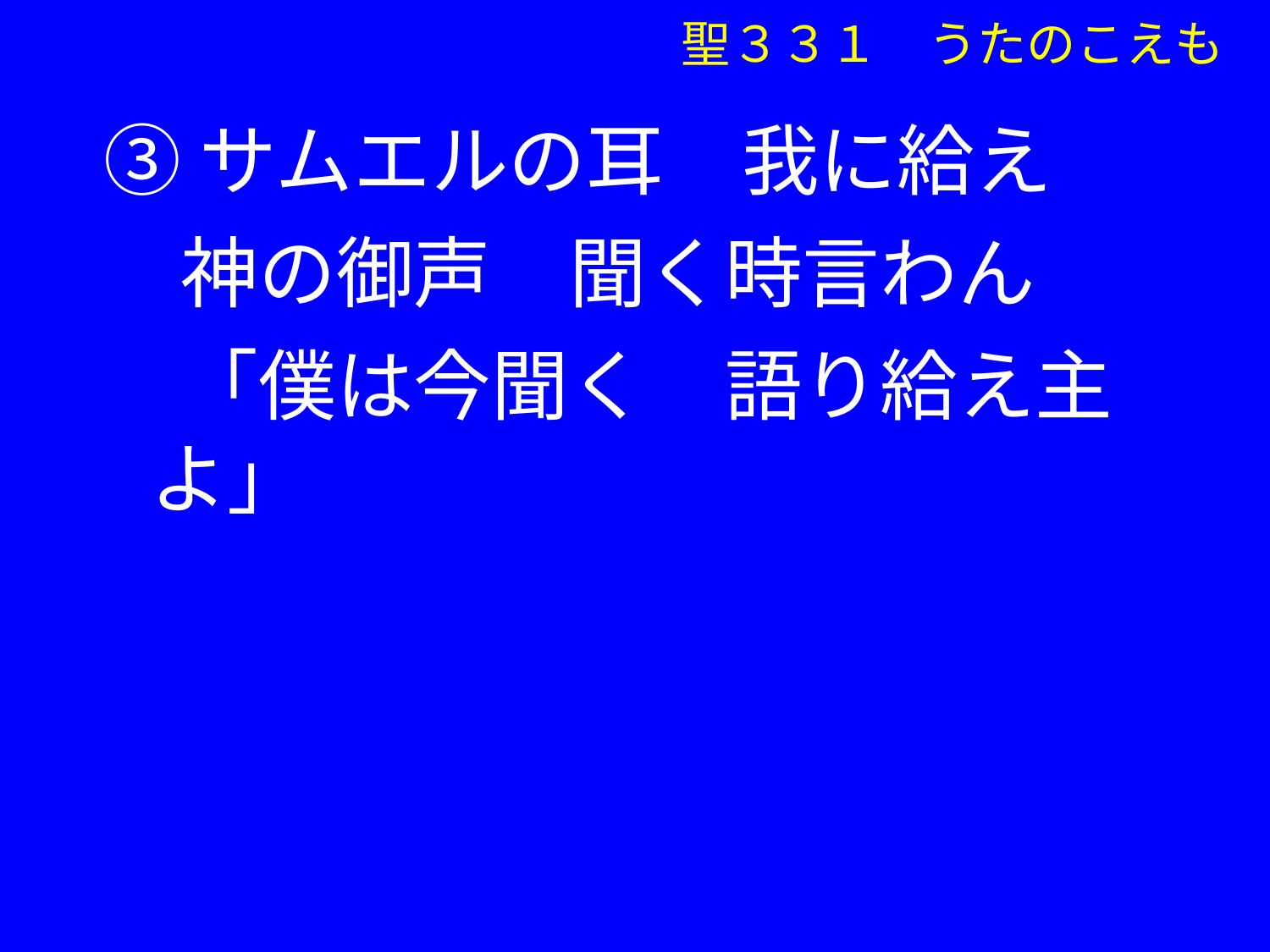

③サムエルの耳　我に給え
　神の御声　聞く時言わん
　「僕は今聞く　語り給え主よ」

聖３３１　うたのこえも